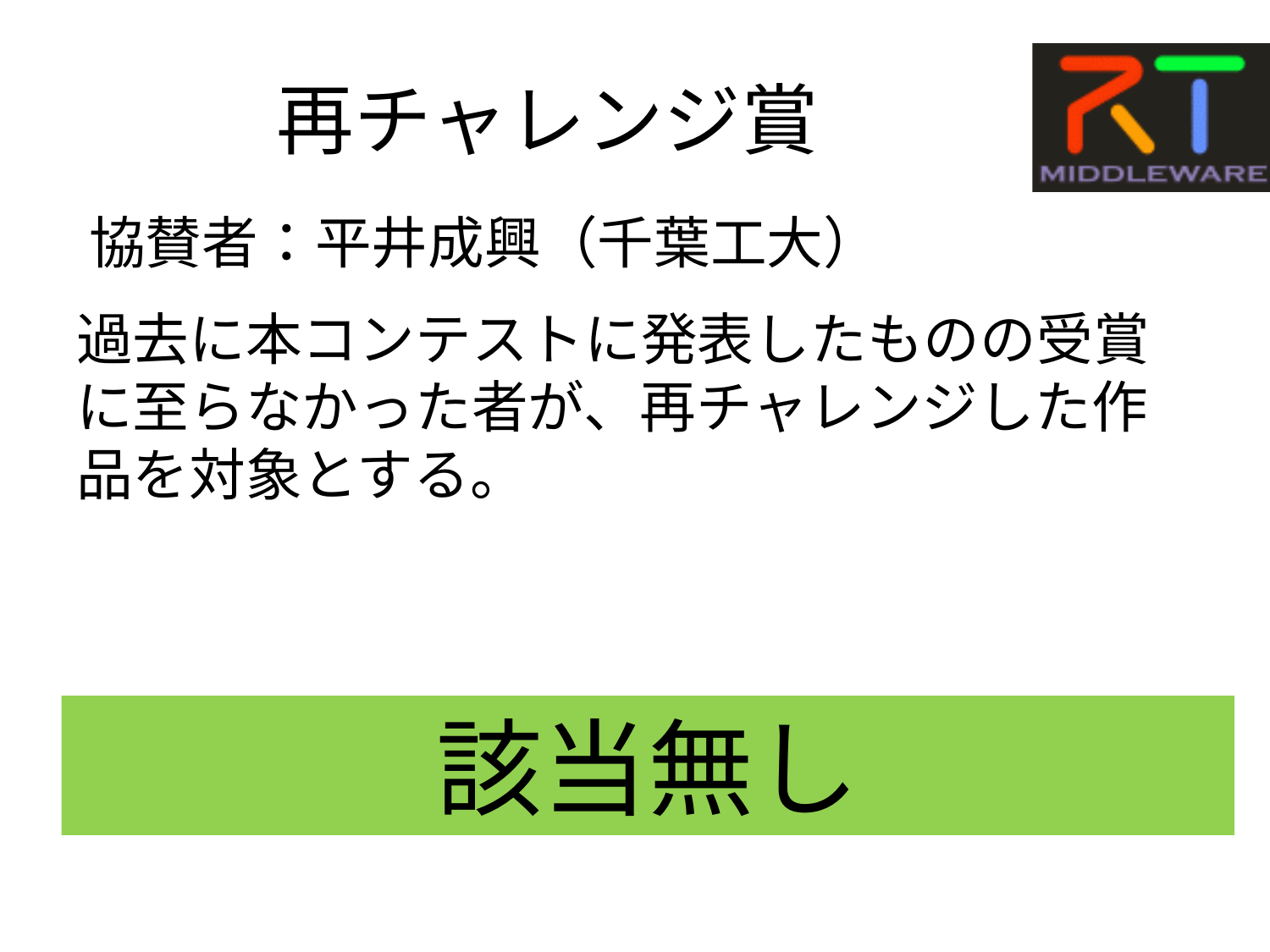

# 再チャレンジ賞
協賛者：平井成興（千葉工大）
過去に本コンテストに発表したものの受賞に至らなかった者が、再チャレンジした作品を対象とする。
該当無し